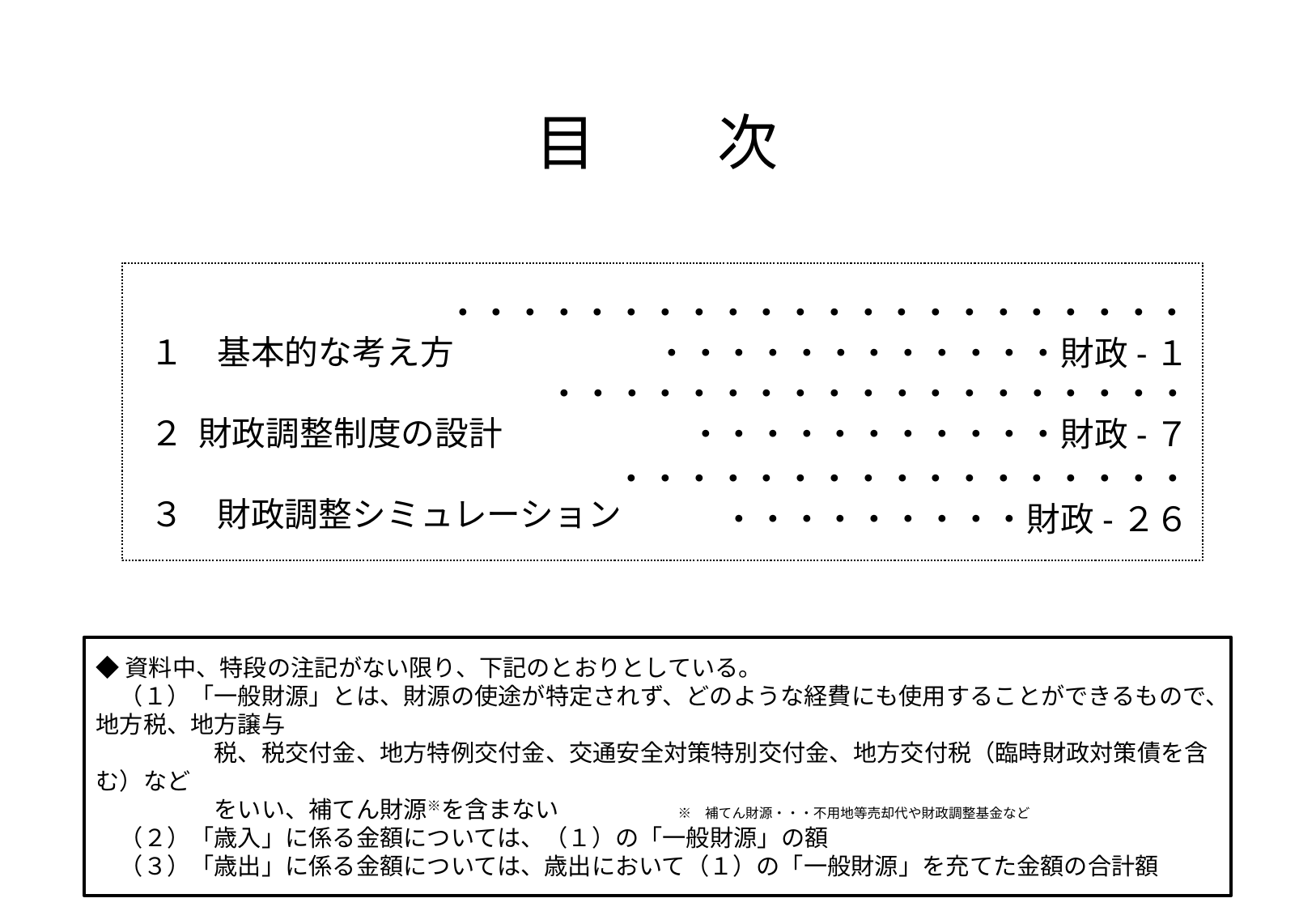

# 目　　次
 １　基本的な考え方
 ２  財政調整制度の設計
 ３　財政調整シミュレーション
・・・・・・・・・・・・・・・・・・・・・・・・・・・・・・・・・・財政-１
・・・・・・・・・・・・・・・・・・・・・・・・・・・・・・財政-７
　・・・・・・・・・・・・・・・・・・・・・・・・・・財政-２６
◆資料中、特段の注記がない限り、下記のとおりとしている。
　（１）「一般財源」とは、財源の使途が特定されず、どのような経費にも使用することができるもので、地方税、地方譲与
　　　　　税、税交付金、地方特例交付金、交通安全対策特別交付金、地方交付税（臨時財政対策債を含む）など
　　　　　をいい、補てん財源※を含まない　　　　　※　補てん財源・・・不用地等売却代や財政調整基金など
　（２）「歳入」に係る金額については、（１）の「一般財源」の額
　（３）「歳出」に係る金額については、歳出において（１）の「一般財源」を充てた金額の合計額